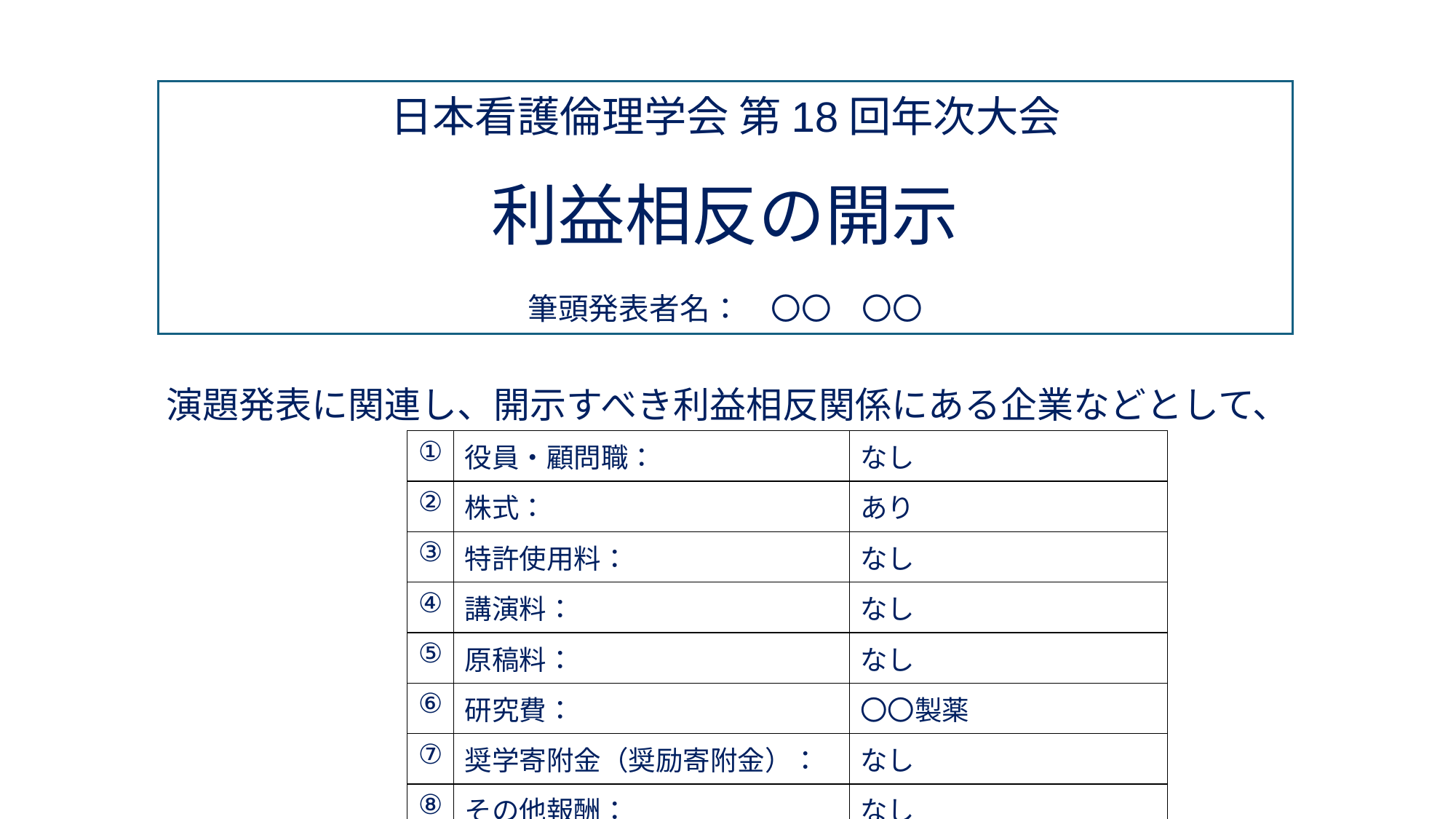

日本看護倫理学会 第18回年次大会
利益相反の開示
筆頭発表者名：　〇〇　〇〇
演題発表に関連し、開示すべき利益相反関係にある企業などとして、

| ① | 役員・顧問職： | なし |
| --- | --- | --- |
| ② | 株式： | あり |
| ③ | 特許使用料： | なし |
| ④ | 講演料： | なし |
| ⑤ | 原稿料： | なし |
| ⑥ | 研究費： | 〇〇製薬 |
| ⑦ | 奨学寄附金（奨励寄附金）： | なし |
| ⑧ | その他報酬： | なし |